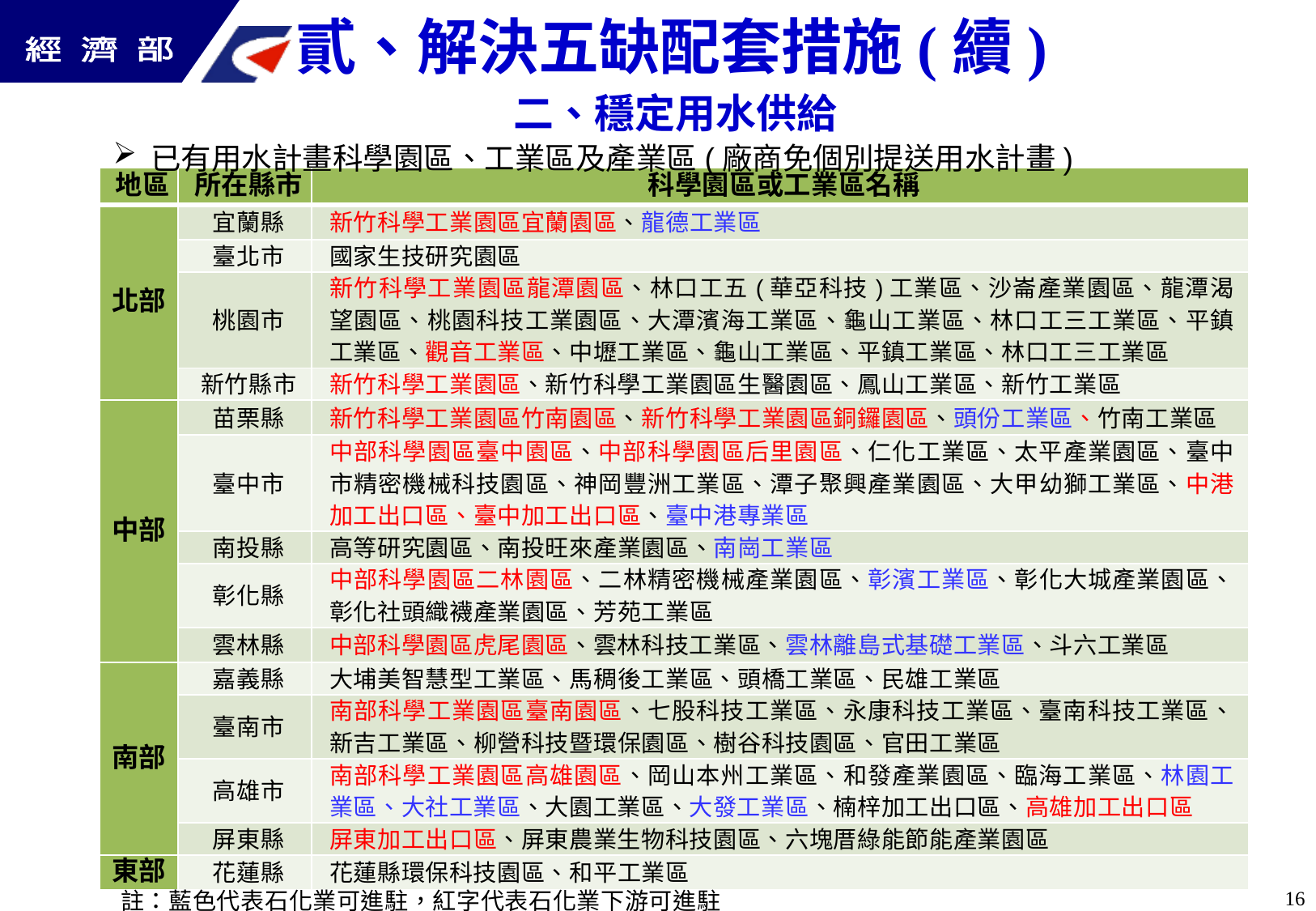

貳、解決五缺配套措施(續)
二、穩定用水供給
已有用水計畫科學園區、工業區及產業區(廠商免個別提送用水計畫)
| 地區 | 所在縣市 | 科學園區或工業區名稱 |
| --- | --- | --- |
| 北部 | 宜蘭縣 | 新竹科學工業園區宜蘭園區、龍德工業區 |
|  | 臺北市 | 國家生技研究園區 |
|  | 桃園市 | 新竹科學工業園區龍潭園區、林口工五(華亞科技)工業區、沙崙產業園區、龍潭渴望園區、桃園科技工業園區、大潭濱海工業區、龜山工業區、林口工三工業區、平鎮工業區、觀音工業區、中壢工業區、龜山工業區、平鎮工業區、林口工三工業區 |
|  | 新竹縣市 | 新竹科學工業園區、新竹科學工業園區生醫園區、鳳山工業區、新竹工業區 |
| 中部 | 苗栗縣 | 新竹科學工業園區竹南園區、新竹科學工業園區銅鑼園區、頭份工業區、竹南工業區 |
|  | 臺中市 | 中部科學園區臺中園區、中部科學園區后里園區、仁化工業區、太平產業園區、臺中市精密機械科技園區、神岡豐洲工業區、潭子聚興產業園區、大甲幼獅工業區、中港加工出口區、臺中加工出口區、臺中港專業區 |
|  | 南投縣 | 高等研究園區、南投旺來產業園區、南崗工業區 |
|  | 彰化縣 | 中部科學園區二林園區、二林精密機械產業園區、彰濱工業區、彰化大城產業園區、彰化社頭織襪產業園區、芳苑工業區 |
|  | 雲林縣 | 中部科學園區虎尾園區、雲林科技工業區、雲林離島式基礎工業區、斗六工業區 |
| 南部 | 嘉義縣 | 大埔美智慧型工業區、馬稠後工業區、頭橋工業區、民雄工業區 |
|  | 臺南市 | 南部科學工業園區臺南園區、七股科技工業區、永康科技工業區、臺南科技工業區、新吉工業區、柳營科技暨環保園區、樹谷科技園區、官田工業區 |
|  | 高雄市 | 南部科學工業園區高雄園區、岡山本州工業區、和發產業園區、臨海工業區、林園工業區、大社工業區、大園工業區、大發工業區、楠梓加工出口區、高雄加工出口區 |
|  | 屏東縣 | 屏東加工出口區、屏東農業生物科技園區、六塊厝綠能節能產業園區 |
| 東部 | 花蓮縣 | 花蓮縣環保科技園區、和平工業區 |
註：藍色代表石化業可進駐，紅字代表石化業下游可進駐